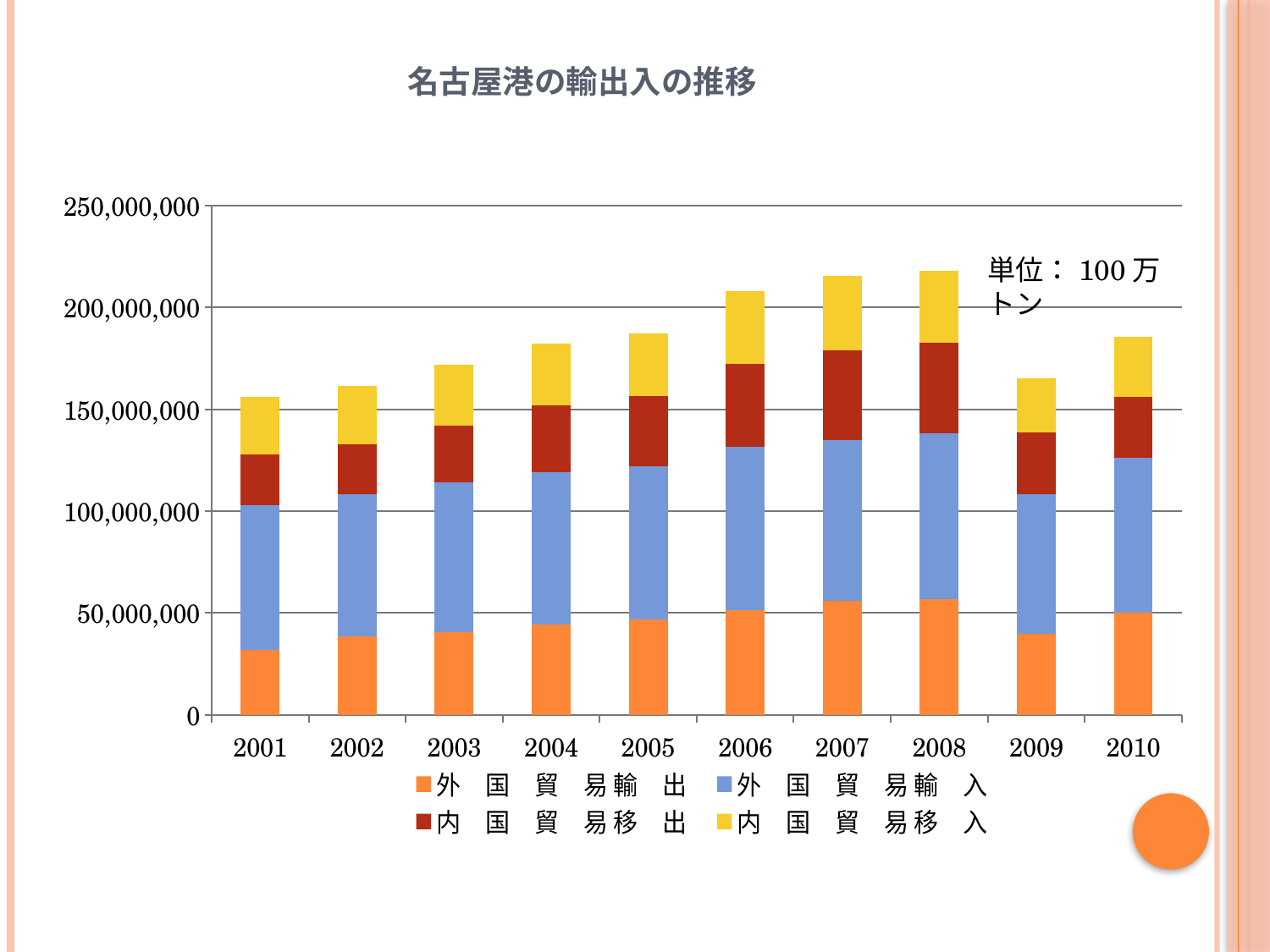

# 名古屋港の輸出入の推移

### Chart

| Category | 外　国　貿　易 輸　出 | 外　国　貿　易 輸　入 | 内　国　貿　易 移　出 | 内　国　貿　易 移　入 |
|---|---|---|---|---|
| 2001 | 32030890.0 | 70768583.0 | 25066912.0 | 28067200.0 |
| 2002 | 38648279.0 | 69861073.0 | 24215102.0 | 28945626.0 |
| 2003 | 40809508.0 | 73186370.0 | 27925776.0 | 30117211.0 |
| 2004 | 44421960.0 | 74718753.0 | 32792598.0 | 30355713.0 |
| 2005 | 46720406.0 | 75242887.0 | 34642468.0 | 30527954.0 |
| 2006 | 51608676.0 | 80102629.0 | 40504666.0 | 35824620.0 |
| 2007 | 55958586.0 | 78958424.0 | 44252563.0 | 36433024.0 |
| 2008 | 56800278.0 | 81386870.0 | 44624083.0 | 35319265.0 |
| 2009 | 39938838.0 | 68490177.0 | 30311594.0 | 26360807.0 |
| 2010 | 50043104.0 | 76071167.0 | 29956002.0 | 29632626.0 |
単位：100万トン